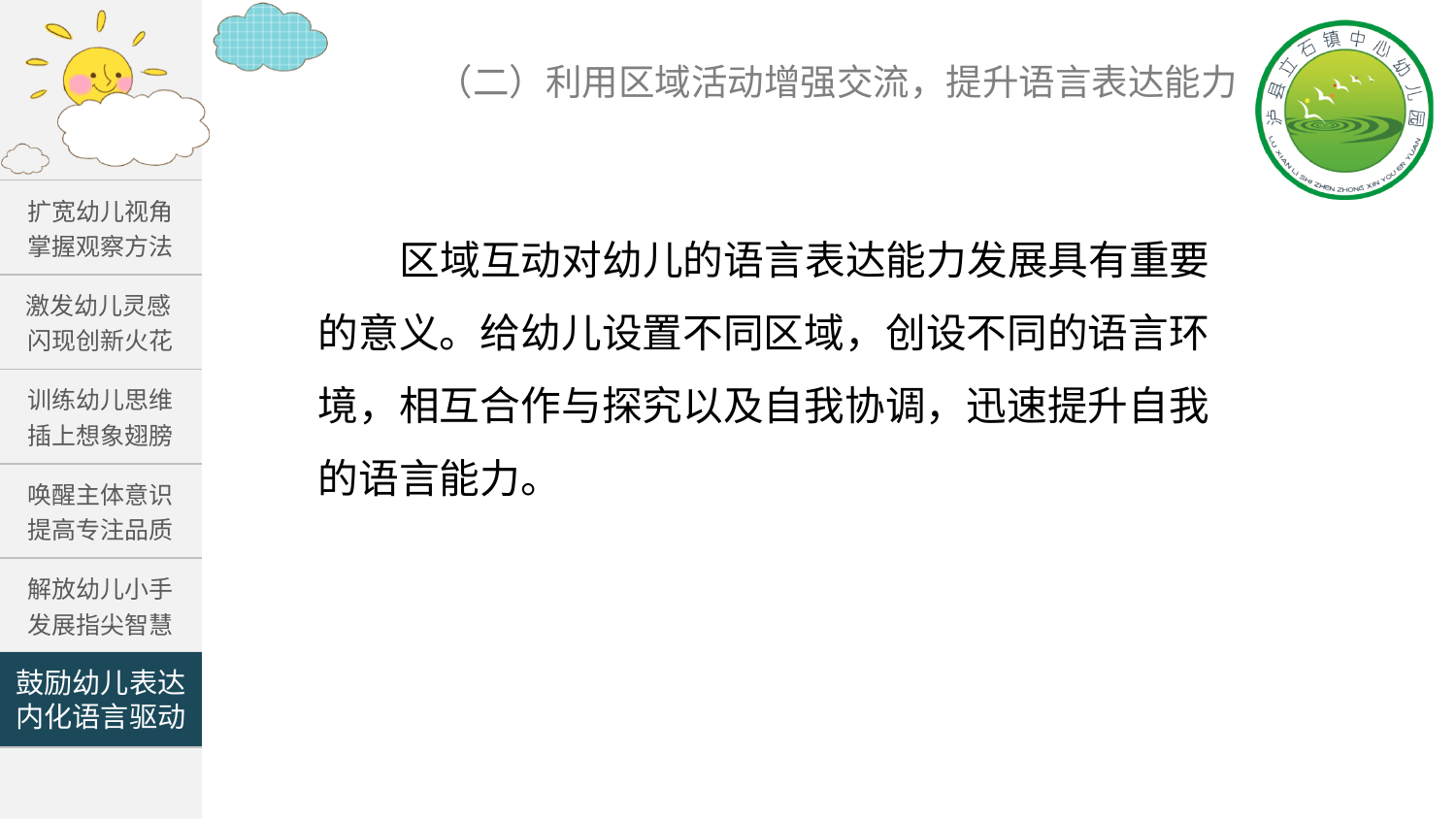

（二）利用区域活动增强交流，提升语言表达能力
| 扩宽幼儿视角 掌握观察方法 |
| --- |
| 激发幼儿灵感 闪现创新火花 |
| 训练幼儿思维 插上想象翅膀 |
| 唤醒主体意识 提高专注品质 |
| 解放幼儿小手 发展指尖智慧 |
|  |
        区域互动对幼儿的语言表达能力发展具有重要的意义。给幼儿设置不同区域，创设不同的语言环境，相互合作与探究以及自我协调，迅速提升自我的语言能力。
鼓励幼儿表达
内化语言驱动